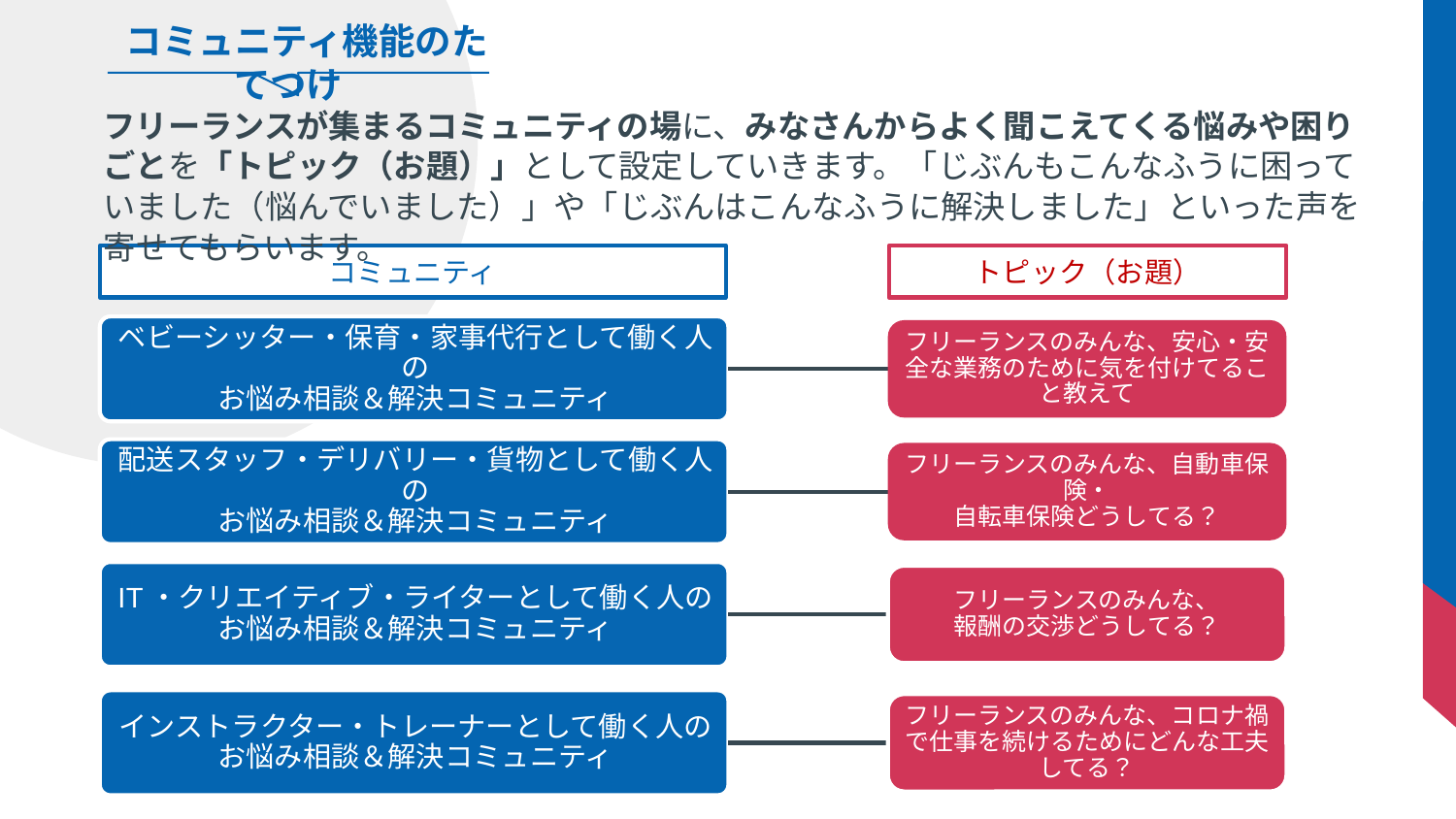

コミュニティ機能のたてつけ

フリーランスが集まるコミュニティの場に、みなさんからよく聞こえてくる悩みや困りごとを「トピック（お題）」として設定していきます。「じぶんもこんなふうに困っていました（悩んでいました）」や「じぶんはこんなふうに解決しました」といった声を寄せてもらいます。
コミュニティ
トピック（お題）
ベビーシッター・保育・家事代行として働く人の
お悩み相談＆解決コミュニティ

フリーランスのみんな、安心・安全な業務のために気を付けてること教えて
配送スタッフ・デリバリー・貨物として働く人の
お悩み相談＆解決コミュニティ

フリーランスのみんな、自動車保険・
自転車保険どうしてる？
IT・クリエイティブ・ライターとして働く人の
お悩み相談＆解決コミュニティ

フリーランスのみんな、
報酬の交渉どうしてる？
インストラクター・トレーナーとして働く人の
お悩み相談＆解決コミュニティ

フリーランスのみんな、コロナ禍で仕事を続けるためにどんな工夫してる？